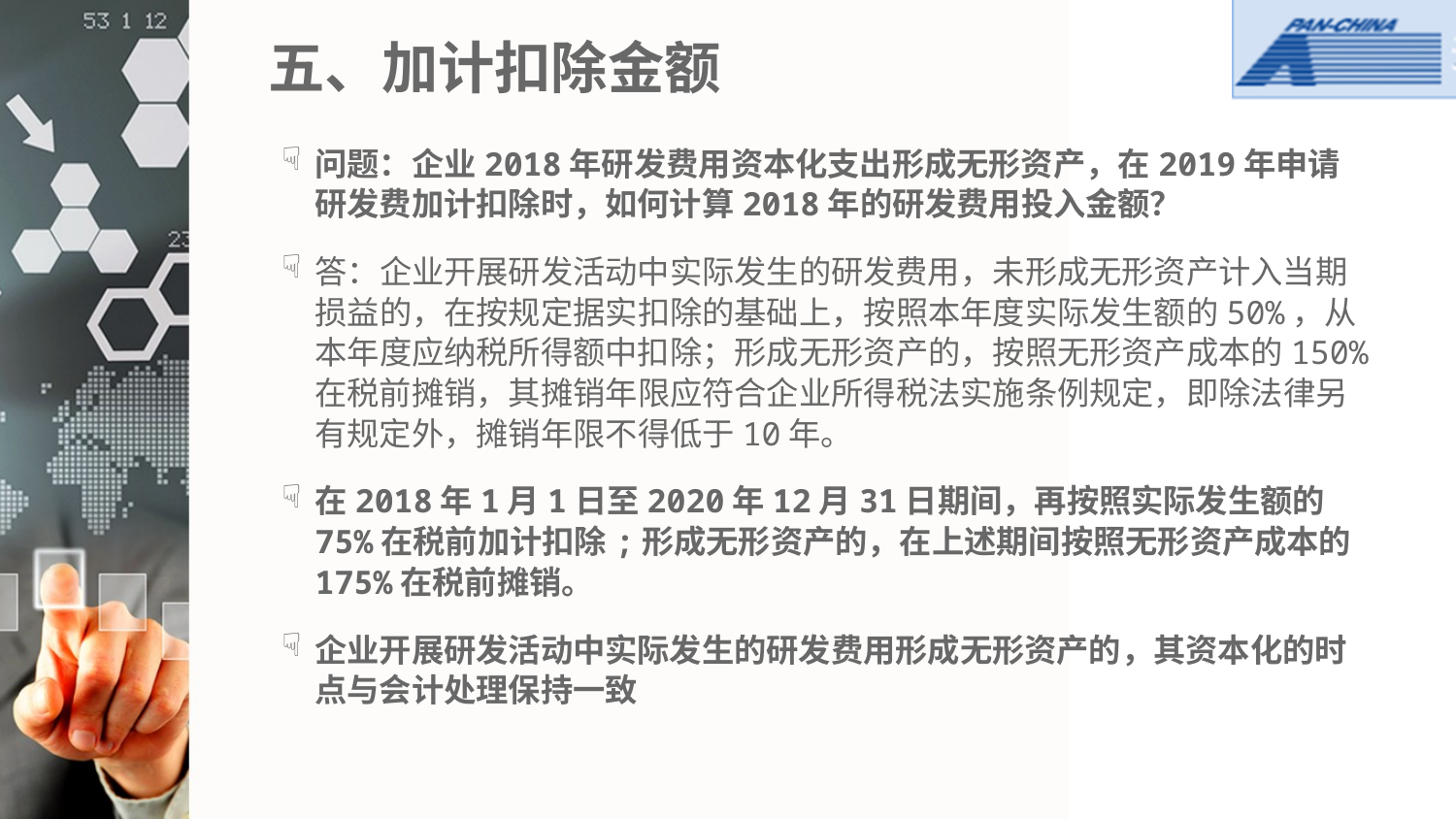

# 五、加计扣除金额
问题：企业2018年研发费用资本化支出形成无形资产，在2019年申请研发费加计扣除时，如何计算2018年的研发费用投入金额？
答：企业开展研发活动中实际发生的研发费用，未形成无形资产计入当期损益的，在按规定据实扣除的基础上，按照本年度实际发生额的50%，从本年度应纳税所得额中扣除；形成无形资产的，按照无形资产成本的150%在税前摊销，其摊销年限应符合企业所得税法实施条例规定，即除法律另有规定外，摊销年限不得低于10年。
在2018年1月1日至2020年12月31日期间，再按照实际发生额的75%在税前加计扣除;形成无形资产的，在上述期间按照无形资产成本的175%在税前摊销。
企业开展研发活动中实际发生的研发费用形成无形资产的，其资本化的时点与会计处理保持一致